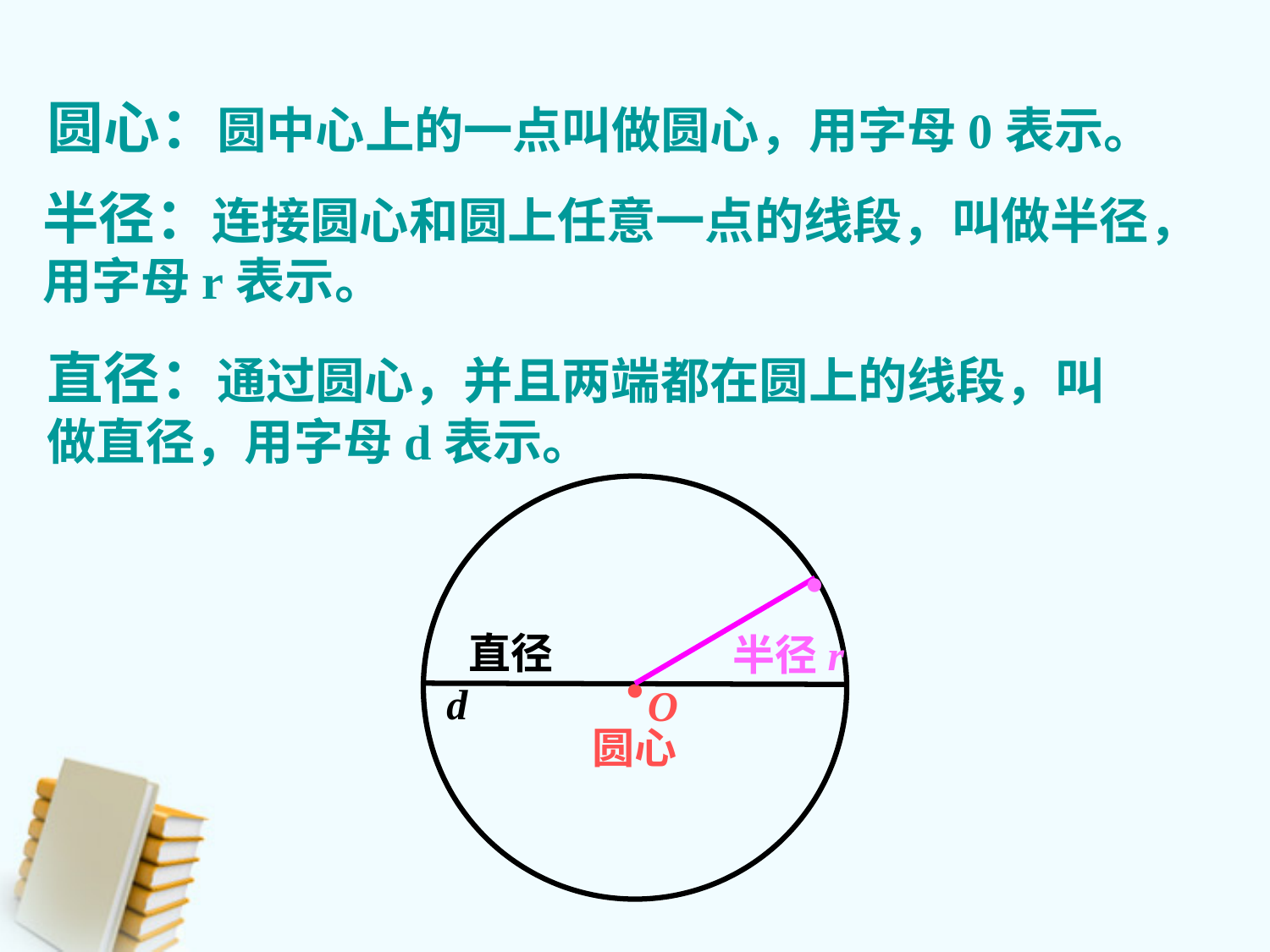

圆心：圆中心上的一点叫做圆心，用字母0表示。
半径：连接圆心和圆上任意一点的线段，叫做半径，用字母r表示。
直径：通过圆心，并且两端都在圆上的线段，叫做直径，用字母d表示。

·

·
  直径 d
  半径r
O
圆心